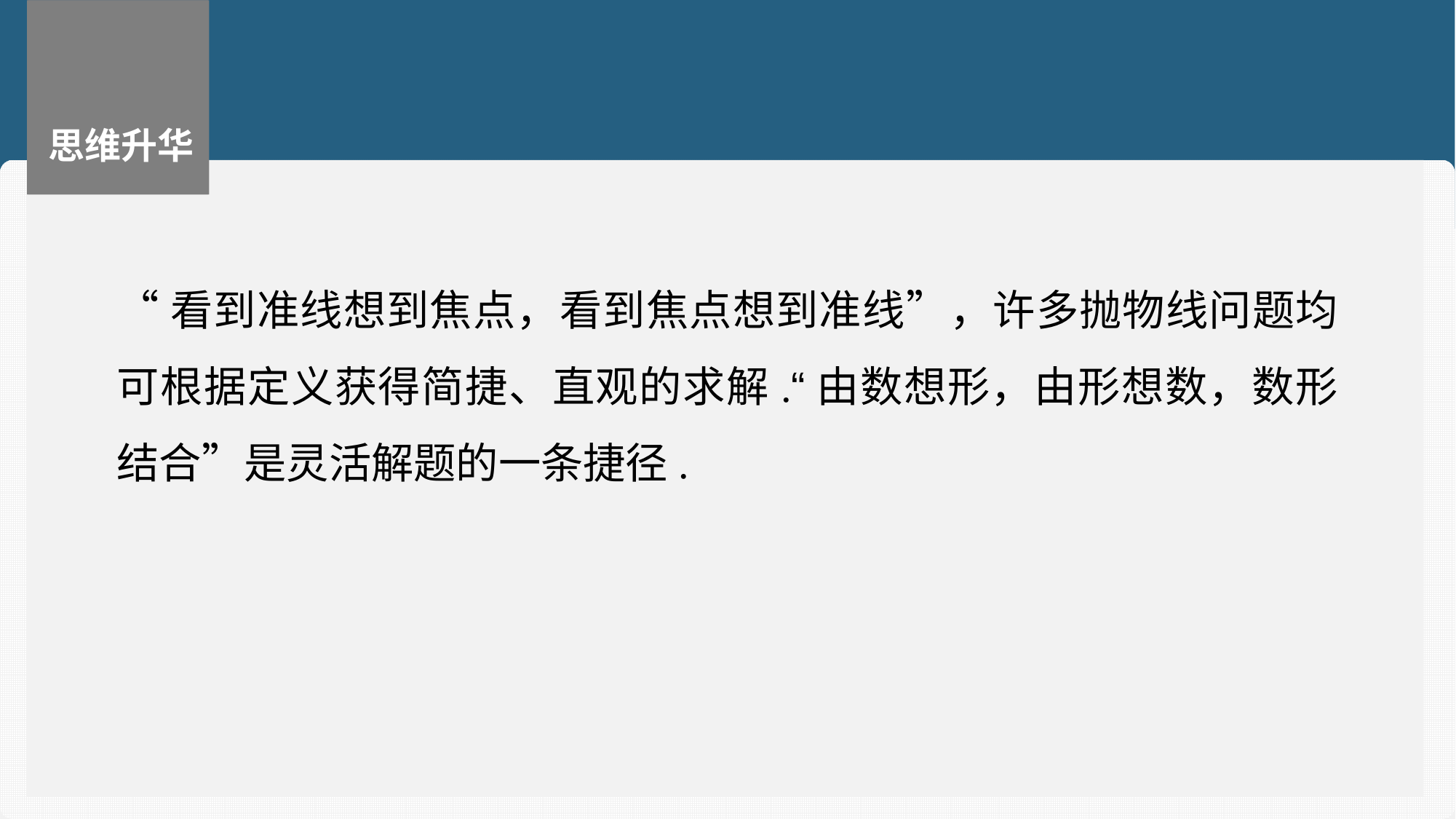

思维升华
“看到准线想到焦点，看到焦点想到准线”，许多抛物线问题均可根据定义获得简捷、直观的求解.“由数想形，由形想数，数形结合”是灵活解题的一条捷径.